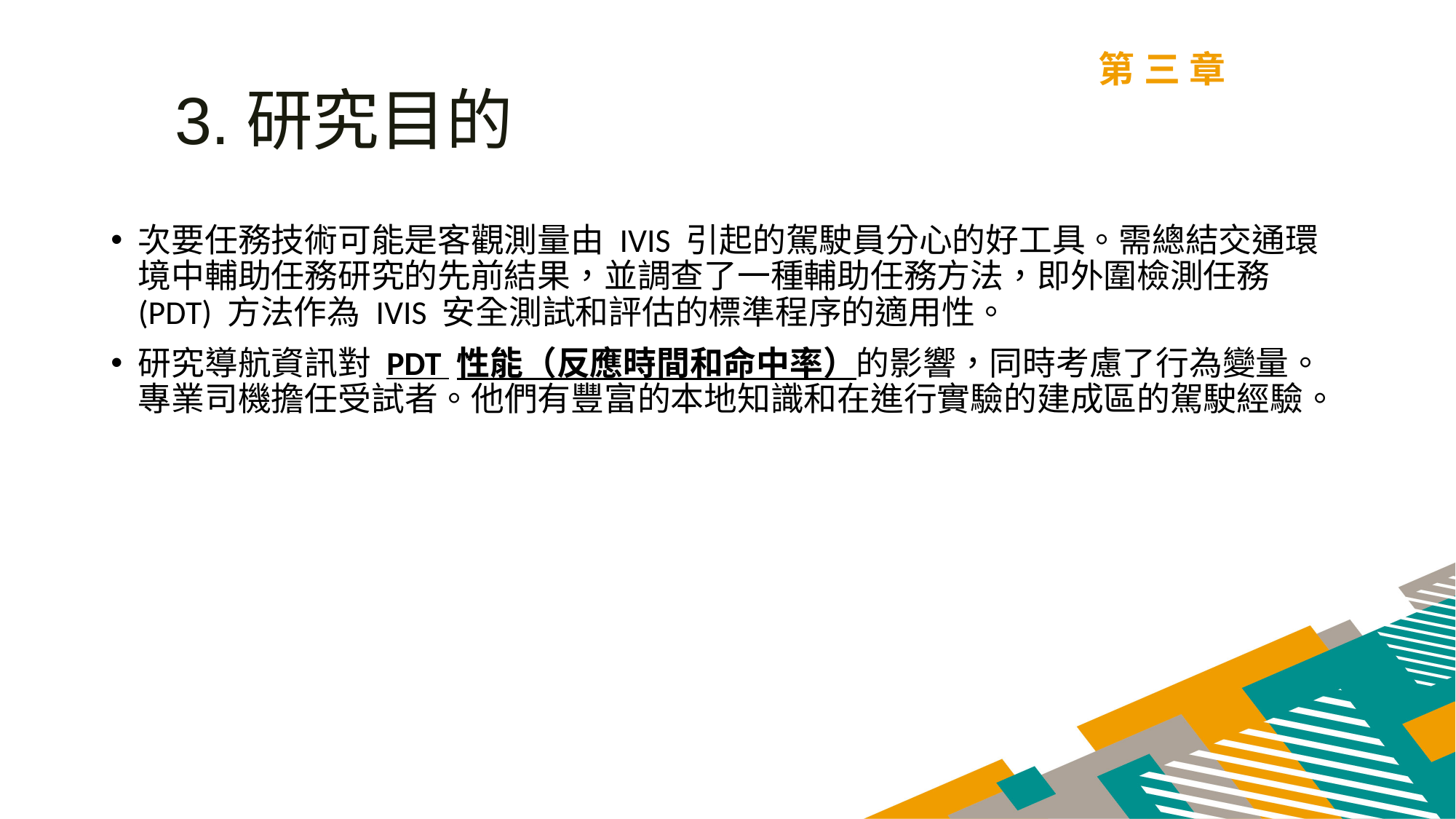

第三章
3.研究目的
次要任務技術可能是客觀測量由 IVIS 引起的駕駛員分心的好工具。需總結交通環境中輔助任務研究的先前結果，並調查了一種輔助任務方法，即外圍檢測任務 (PDT) 方法作為 IVIS 安全測試和評估的標準程序的適用性。
研究導航資訊對 PDT 性能（反應時間和命中率）的影響，同時考慮了行為變量。專業司機擔任受試者。他們有豐富的本地知識和在進行實驗的建成區的駕駛經驗。